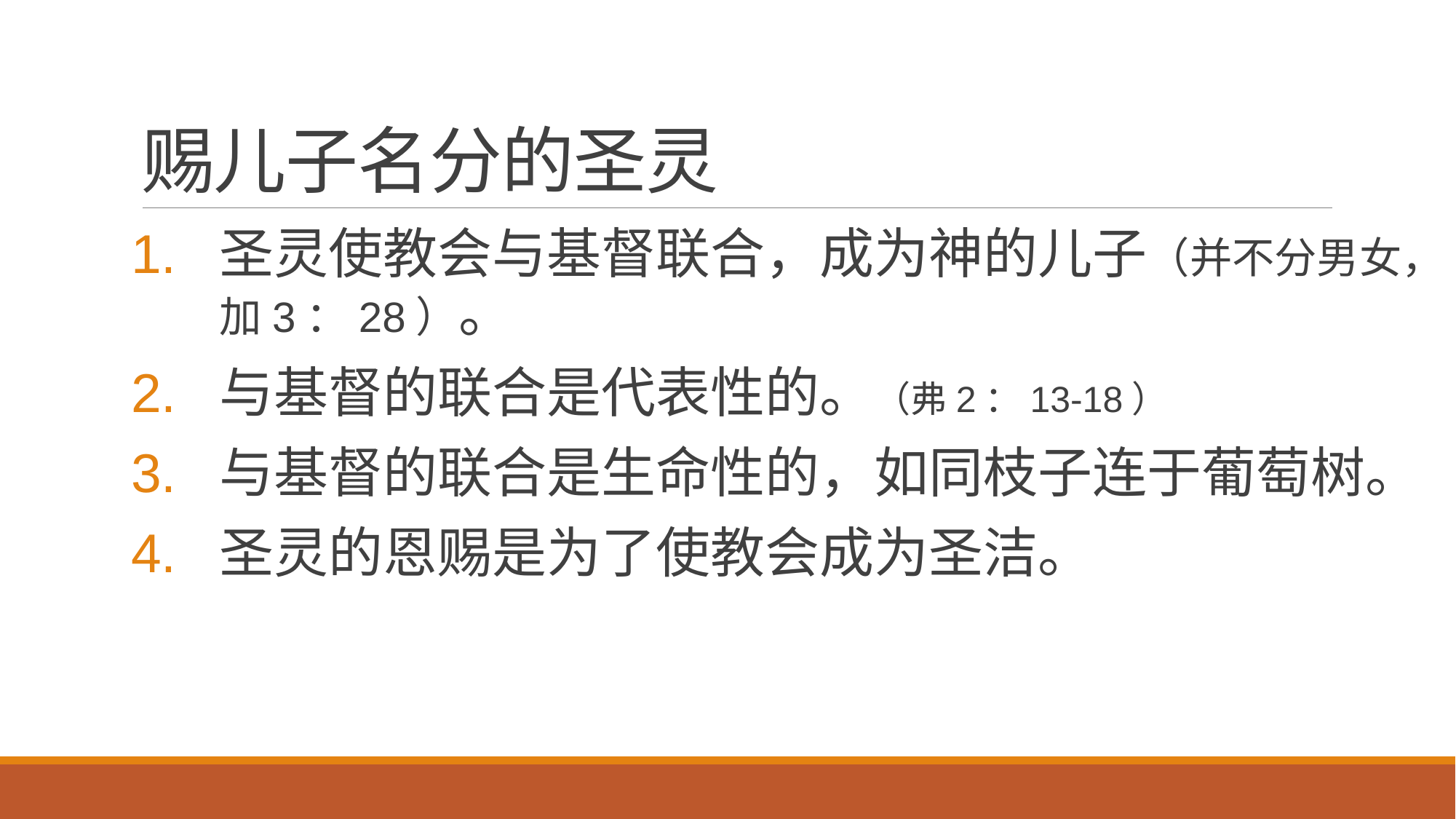

# 赐儿子名分的圣灵
圣灵使教会与基督联合，成为神的儿子（并不分男女，加3：28）。
与基督的联合是代表性的。（弗2：13-18）
与基督的联合是生命性的，如同枝子连于葡萄树。
圣灵的恩赐是为了使教会成为圣洁。